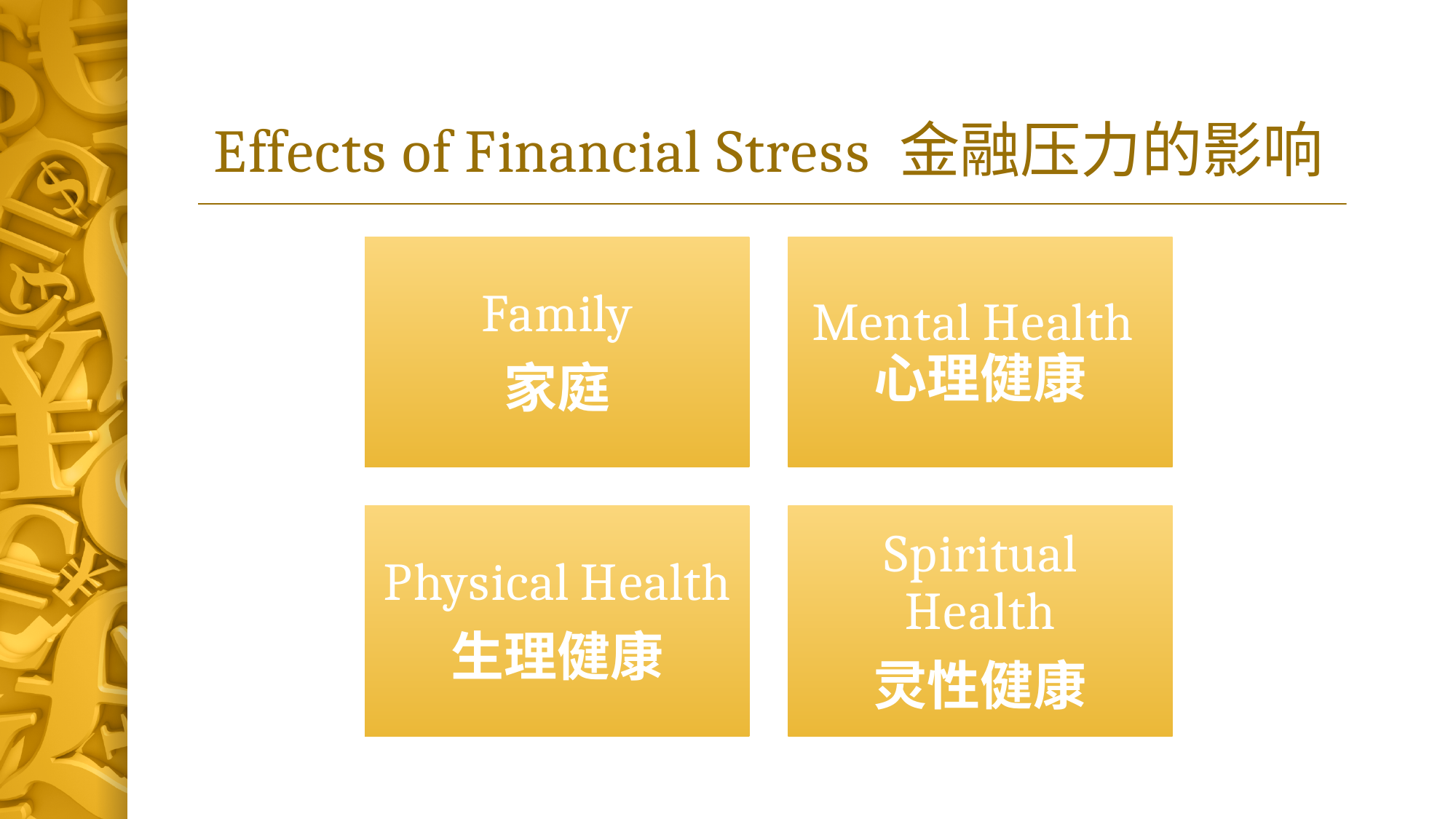

# Effects of Financial Stress 金融压力的影响
Family
家庭
Mental Health心理健康
Physical Health
生理健康
Spiritual Health
灵性健康